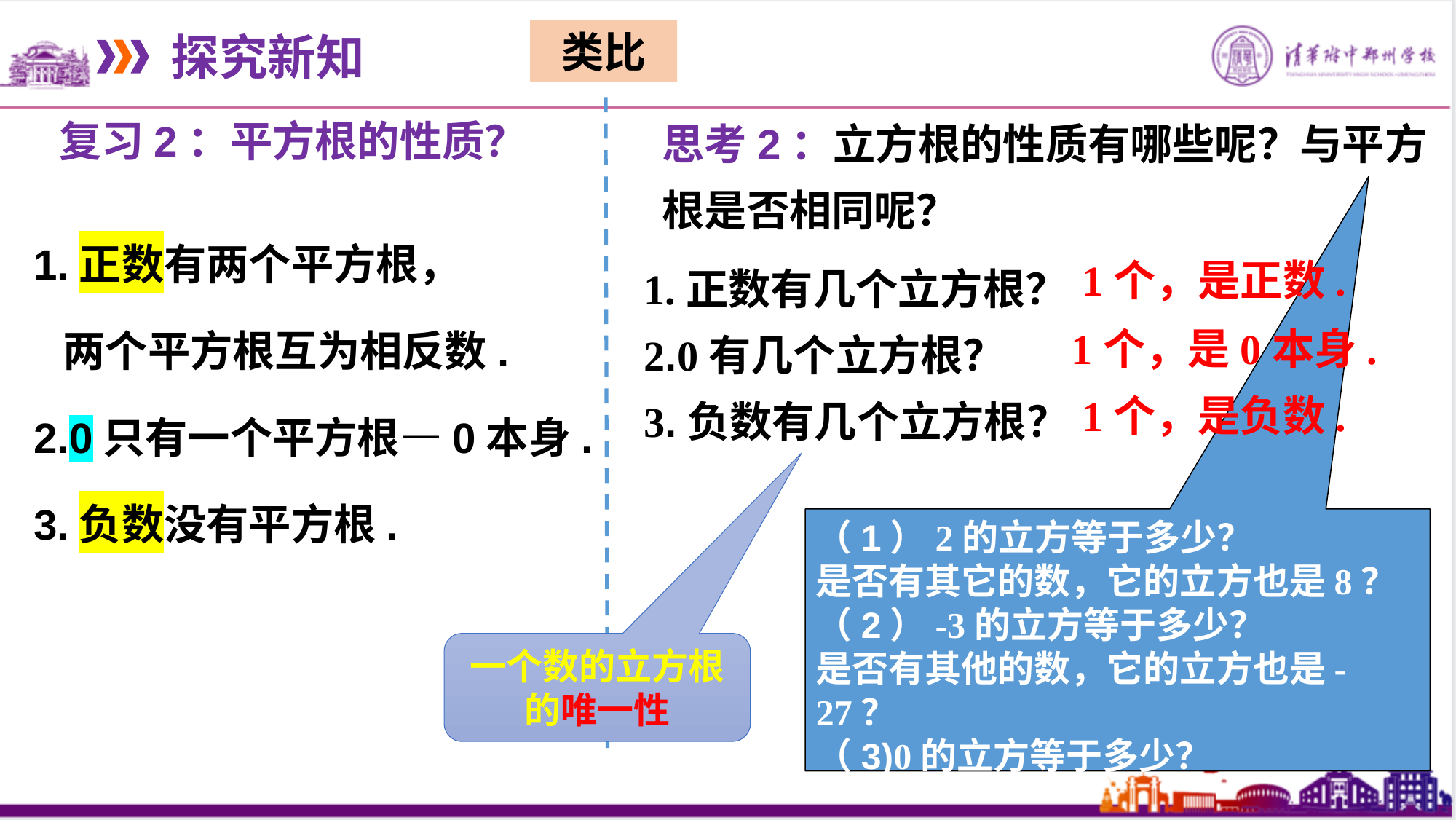

类比
探究新知

思考2：立方根的性质有哪些呢？与平方根是否相同呢？
复习2：平方根的性质？
1.正数有两个平方根，
  两个平方根互为相反数.
2.0只有一个平方根—0本身.
3.负数没有平方根.
1个，是正数.
1.正数有几个立方根？
2.0有几个立方根？
3.负数有几个立方根？
1个，是0本身.
1个，是负数.
（1）2的立方等于多少？
是否有其它的数，它的立方也是8？
（2）-3的立方等于多少？
是否有其他的数，它的立方也是-27？
（3)0的立方等于多少？

一个数的立方根的唯一性